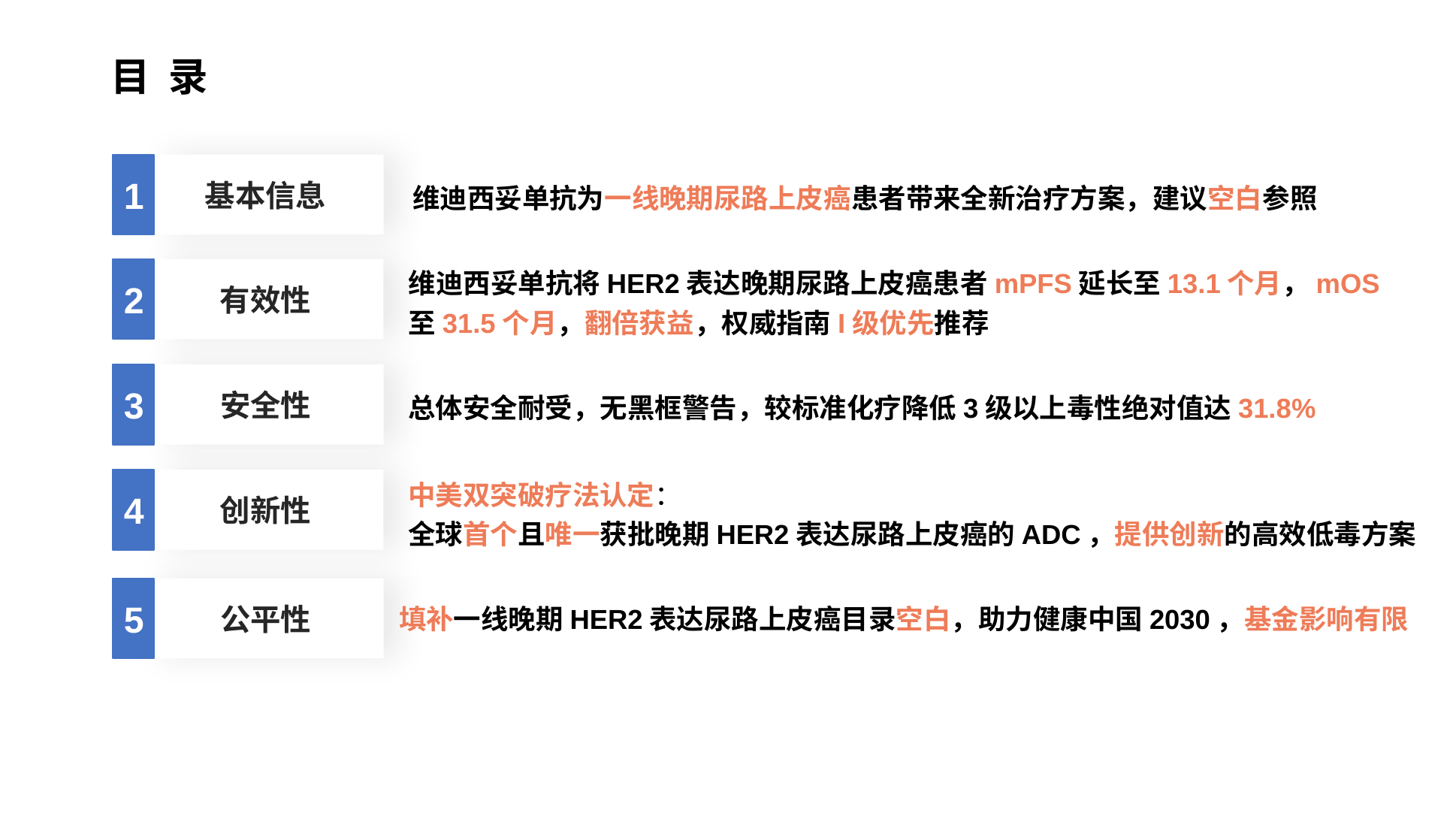

# 目  录
1
基本信息
维迪西妥单抗为一线晚期尿路上皮癌患者带来全新治疗方案，建议空白参照
2
有效性
维迪西妥单抗将HER2表达晚期尿路上皮癌患者mPFS延长至13.1个月，mOS至31.5个月，翻倍获益，权威指南I级优先推荐
3
安全性
总体安全耐受，无黑框警告，较标准化疗降低3级以上毒性绝对值达31.8%
中美双突破疗法认定：
全球首个且唯一获批晚期HER2表达尿路上皮癌的ADC，提供创新的高效低毒方案
4
创新性
5
公平性
填补一线晚期HER2表达尿路上皮癌目录空白，助力健康中国2030，基金影响有限